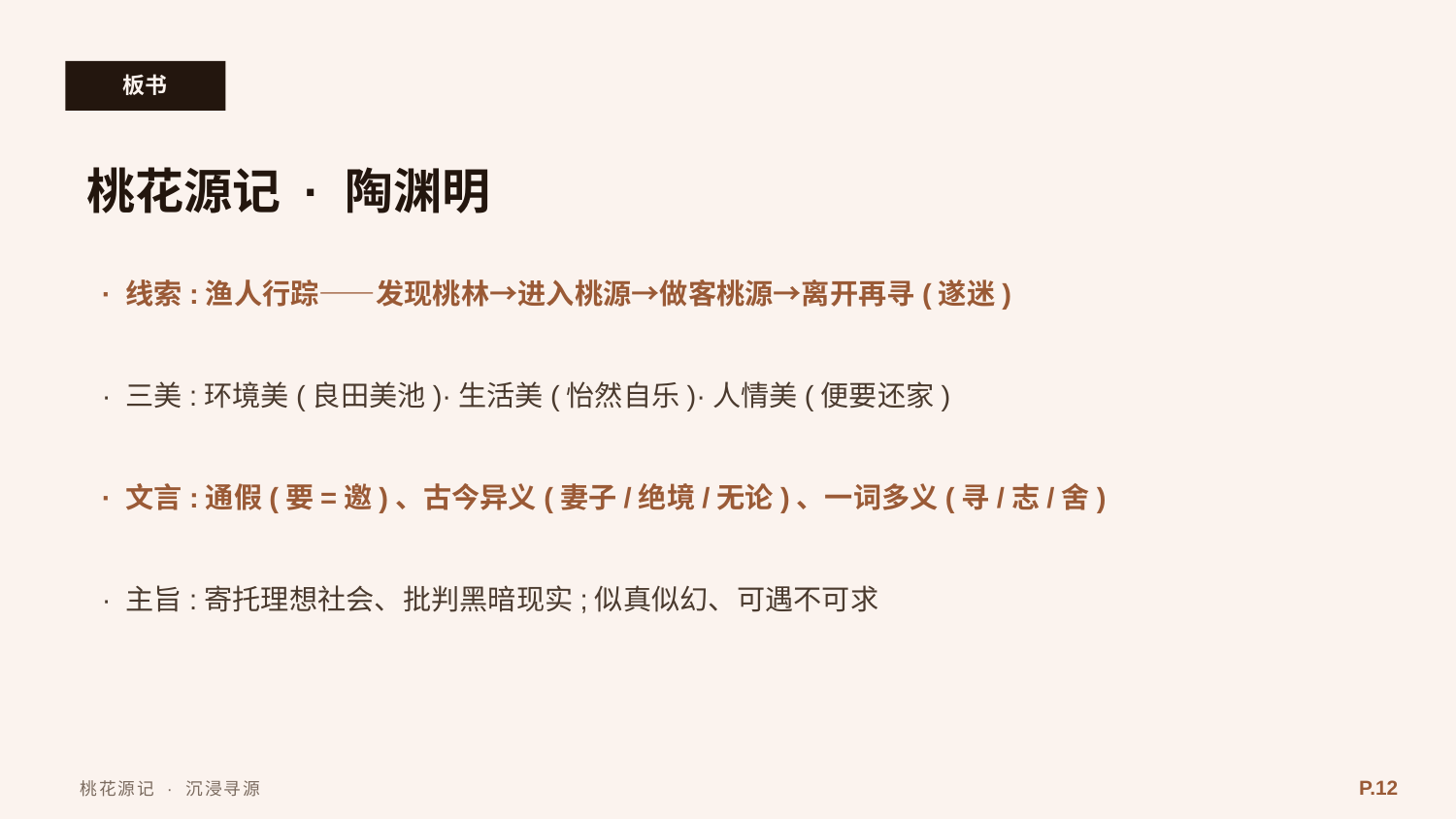

板书

桃花源记 · 陶渊明
· 线索:渔人行踪——发现桃林→进入桃源→做客桃源→离开再寻(遂迷)
· 三美:环境美(良田美池)·生活美(怡然自乐)·人情美(便要还家)
· 文言:通假(要=邀)、古今异义(妻子/绝境/无论)、一词多义(寻/志/舍)
· 主旨:寄托理想社会、批判黑暗现实;似真似幻、可遇不可求
P.12
桃花源记 · 沉浸寻源